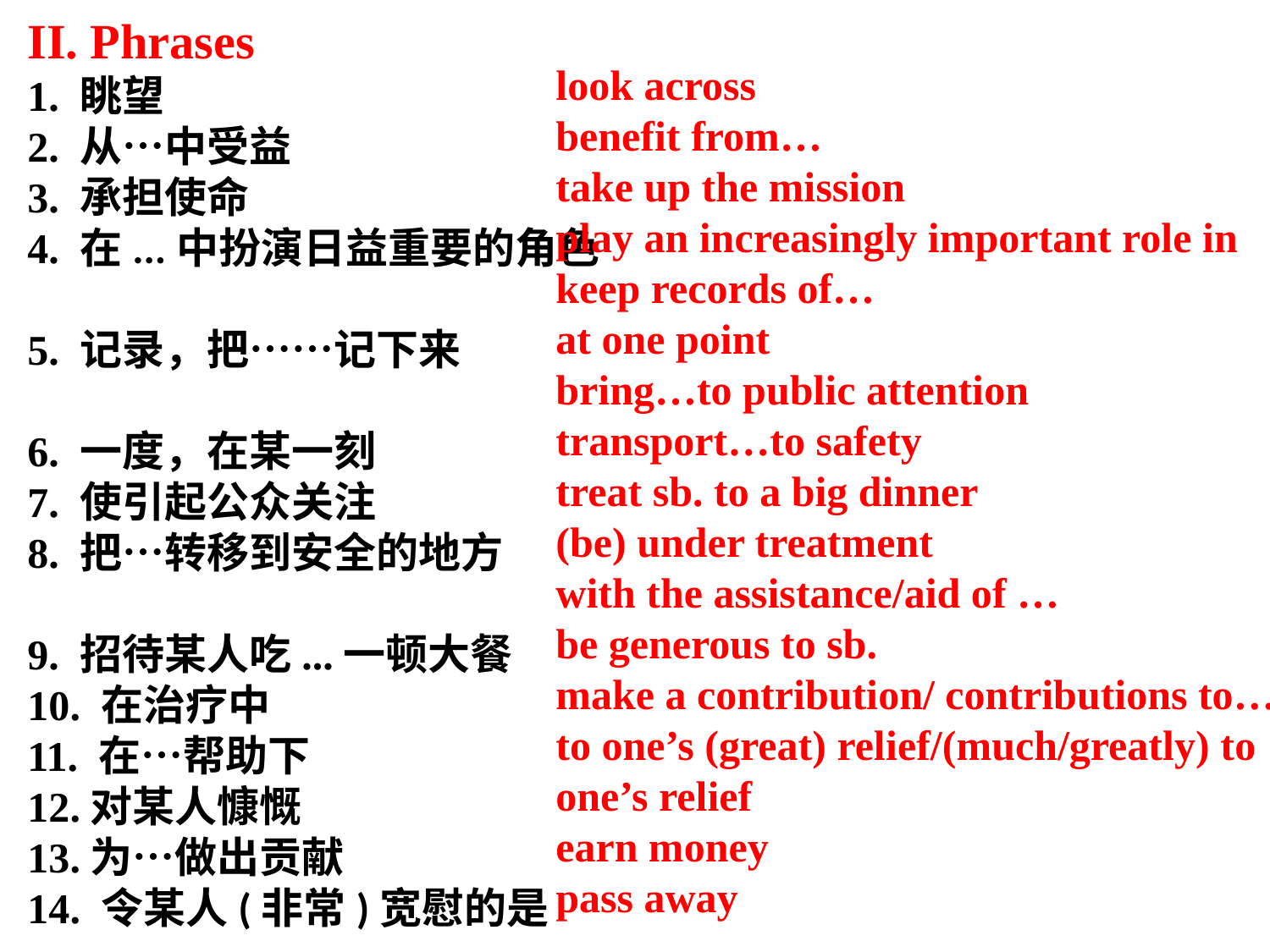

II. Phrases
1. 眺望
2. 从…中受益
3. 承担使命
4. 在...中扮演日益重要的角色
5. 记录，把……记下来
6. 一度，在某一刻
7. 使引起公众关注
8. 把…转移到安全的地方
9. 招待某人吃...一顿大餐
10. 在治疗中
11. 在…帮助下
12.对某人慷慨
13.为…做出贡献
14. 令某人(非常)宽慰的是

15.赚钱
16. 去世
look across
benefit from…
take up the mission
play an increasingly important role in
keep records of…
at one point
bring…to public attention
transport…to safety
treat sb. to a big dinner
(be) under treatment
with the assistance/aid of …
be generous to sb.
make a contribution/ contributions to…
to one’s (great) relief/(much/greatly) to one’s relief
earn money
pass away